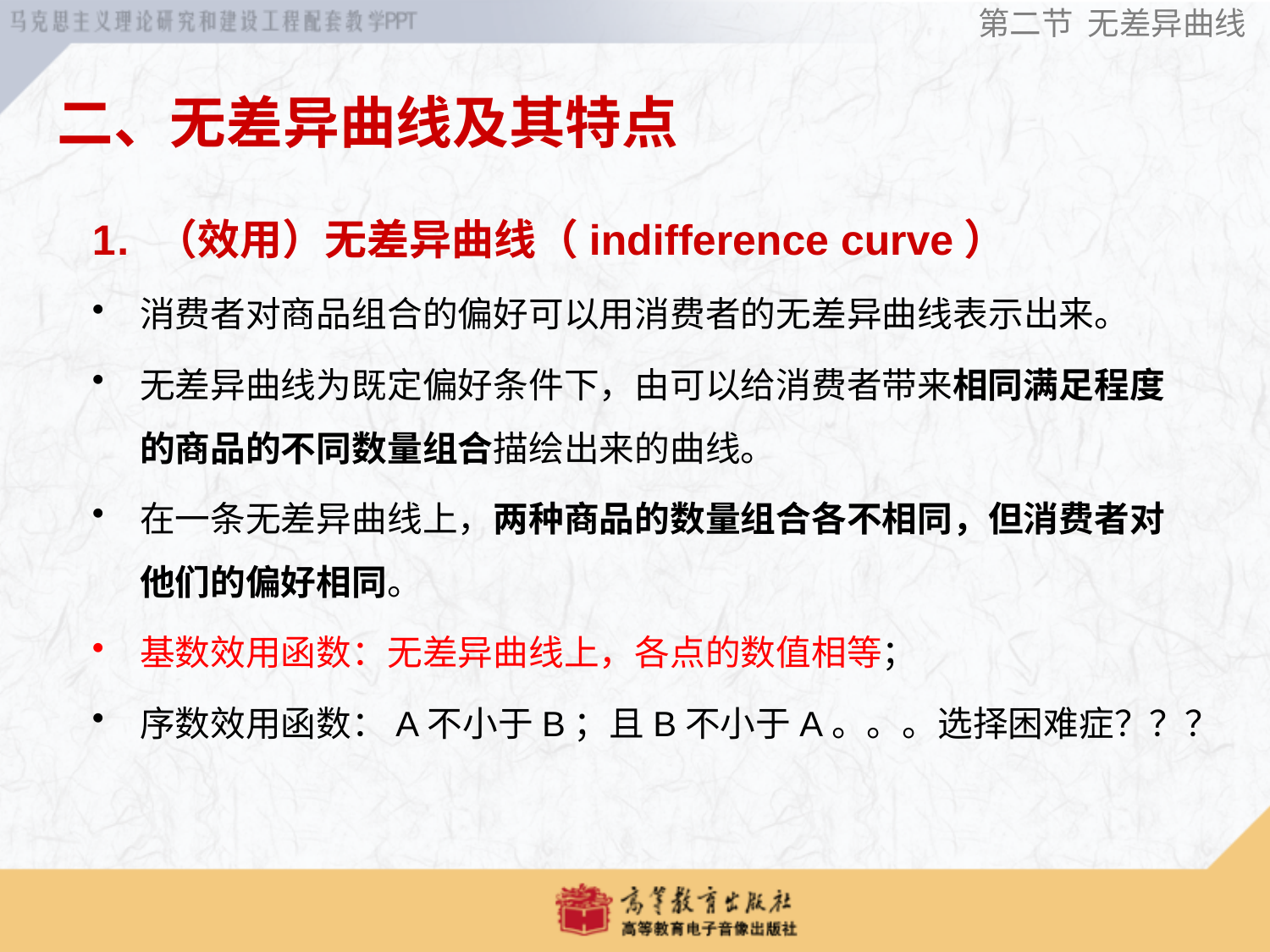

第二节  无差异曲线
二、无差异曲线及其特点
（效用）无差异曲线（indifference curve）
消费者对商品组合的偏好可以用消费者的无差异曲线表示出来。
无差异曲线为既定偏好条件下，由可以给消费者带来相同满足程度的商品的不同数量组合描绘出来的曲线。
在一条无差异曲线上，两种商品的数量组合各不相同，但消费者对他们的偏好相同。
基数效用函数：无差异曲线上，各点的数值相等；
序数效用函数：A不小于B；且B不小于A。。。选择困难症？？？